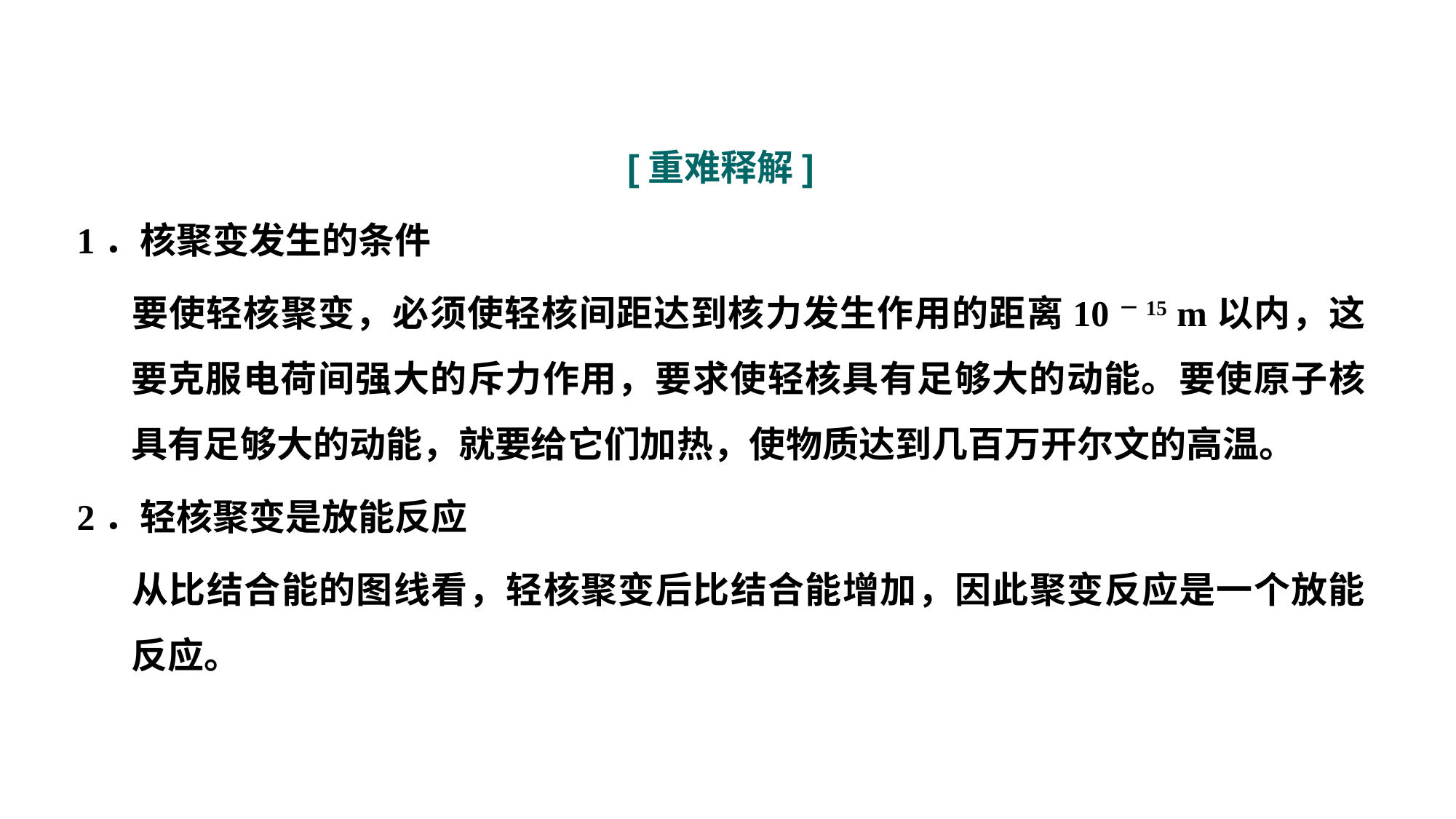

[重难释解]
1．核聚变发生的条件
	要使轻核聚变，必须使轻核间距达到核力发生作用的距离10－15 m以内，这要克服电荷间强大的斥力作用，要求使轻核具有足够大的动能。要使原子核具有足够大的动能，就要给它们加热，使物质达到几百万开尔文的高温。
2．轻核聚变是放能反应
	从比结合能的图线看，轻核聚变后比结合能增加，因此聚变反应是一个放能反应。